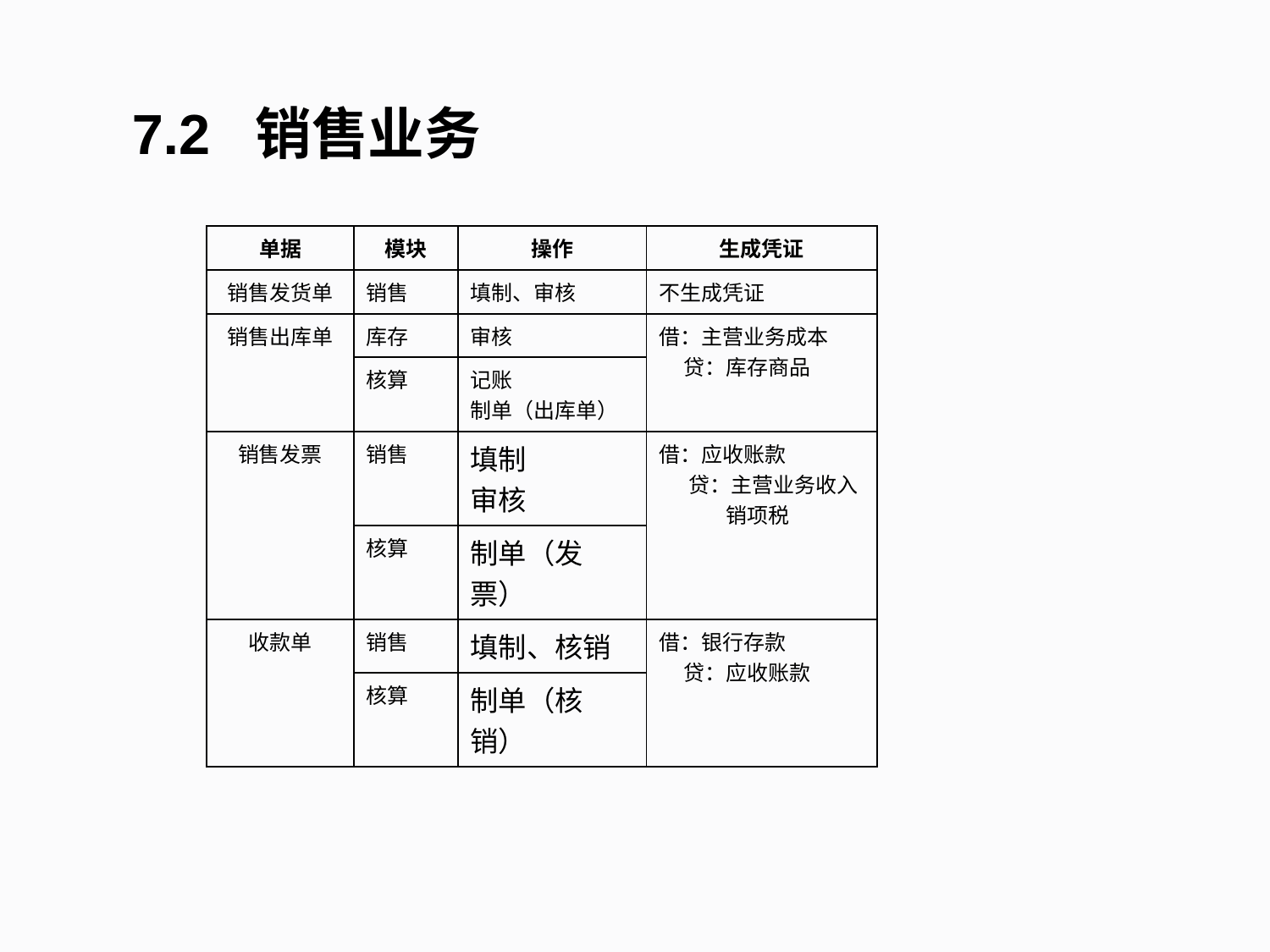

7.2  销售业务
| 单据 | 模块 | 操作 | 生成凭证 |
| --- | --- | --- | --- |
| 销售发货单 | 销售 | 填制、审核 | 不生成凭证 |
| 销售出库单 | 库存 | 审核 | 借：主营业务成本 贷：库存商品 |
|  | 核算 | 记账 制单（出库单） |  |
| 销售发票 | 销售 | 填制 审核 | 借：应收账款 贷：主营业务收入 销项税 |
|  | 核算 | 制单（发票） |  |
| 收款单 | 销售 | 填制、核销 | 借：银行存款 贷：应收账款 |
|  | 核算 | 制单（核销） |  |